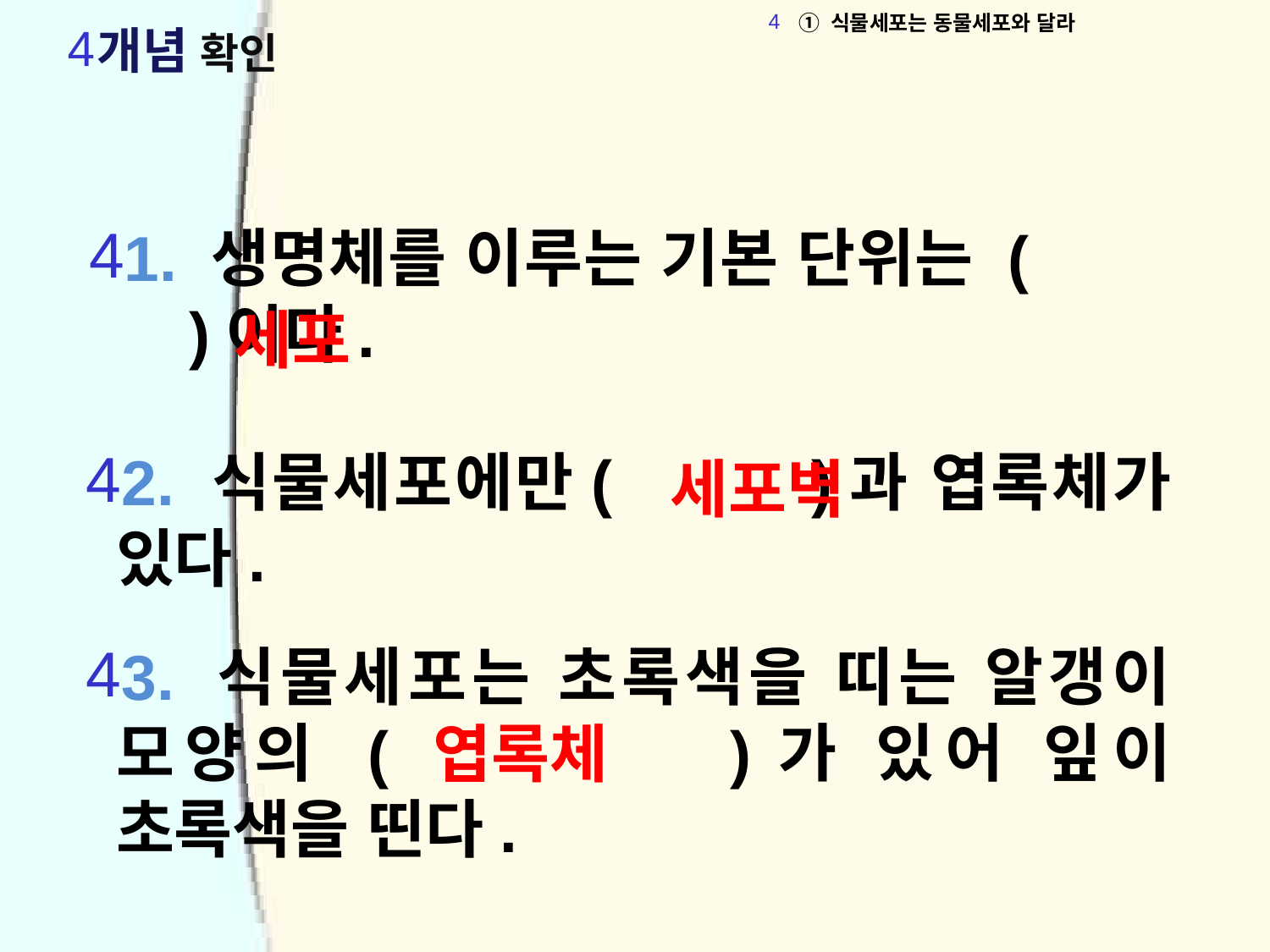

① 식물세포는 동물세포와 달라
개념 확인
1. 생명체를 이루는 기본 단위는 (             )이다.
세포
2. 식물세포에만(          )과 엽록체가 있다.
세포벽
3. 식물세포는 초록색을 띠는 알갱이 모양의 (            )가 있어 잎이 초록색을 띤다.
엽록체